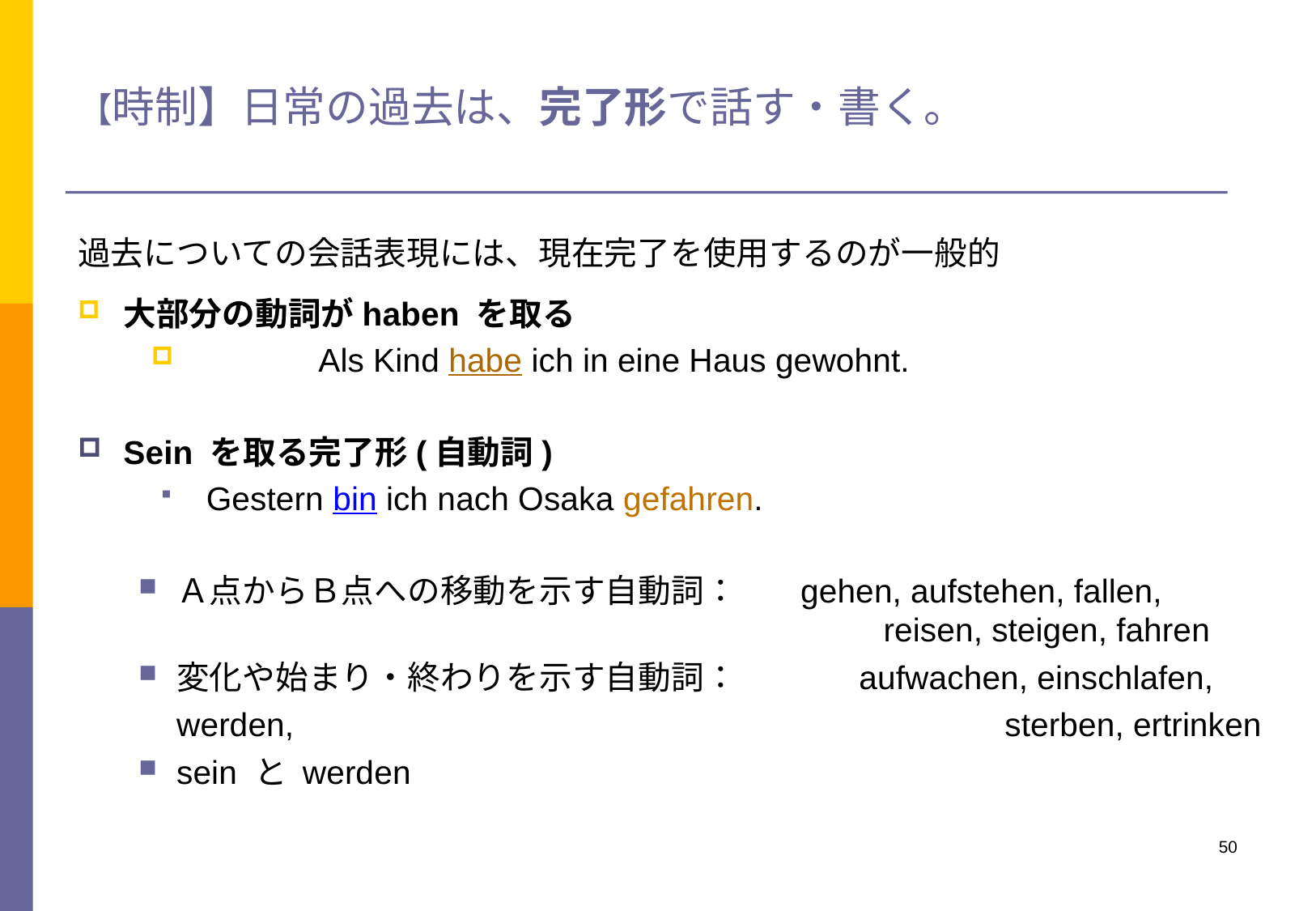

# 【時制】日常の過去は、完了形で話す・書く。
過去についての会話表現には、現在完了を使用するのが一般的

大部分の動詞がhaben を取る
	Als Kind habe ich in eine Haus gewohnt.

Sein を取る完了形(自動詞)
Gestern bin ich nach Osaka gefahren.

Ａ点からＢ点への移動を示す自動詞：　   gehen, aufstehen, fallen, 						  　　reisen, steigen, fahren
変化や始まり・終わりを示す自動詞：  　　　aufwachen, einschlafen, werden, 					　　 sterben, ertrinken
sein と werden

bleiben
(場所の移動を表す前置詞は主として4格を取る）　in, auf, durch←→ zuは3格

50